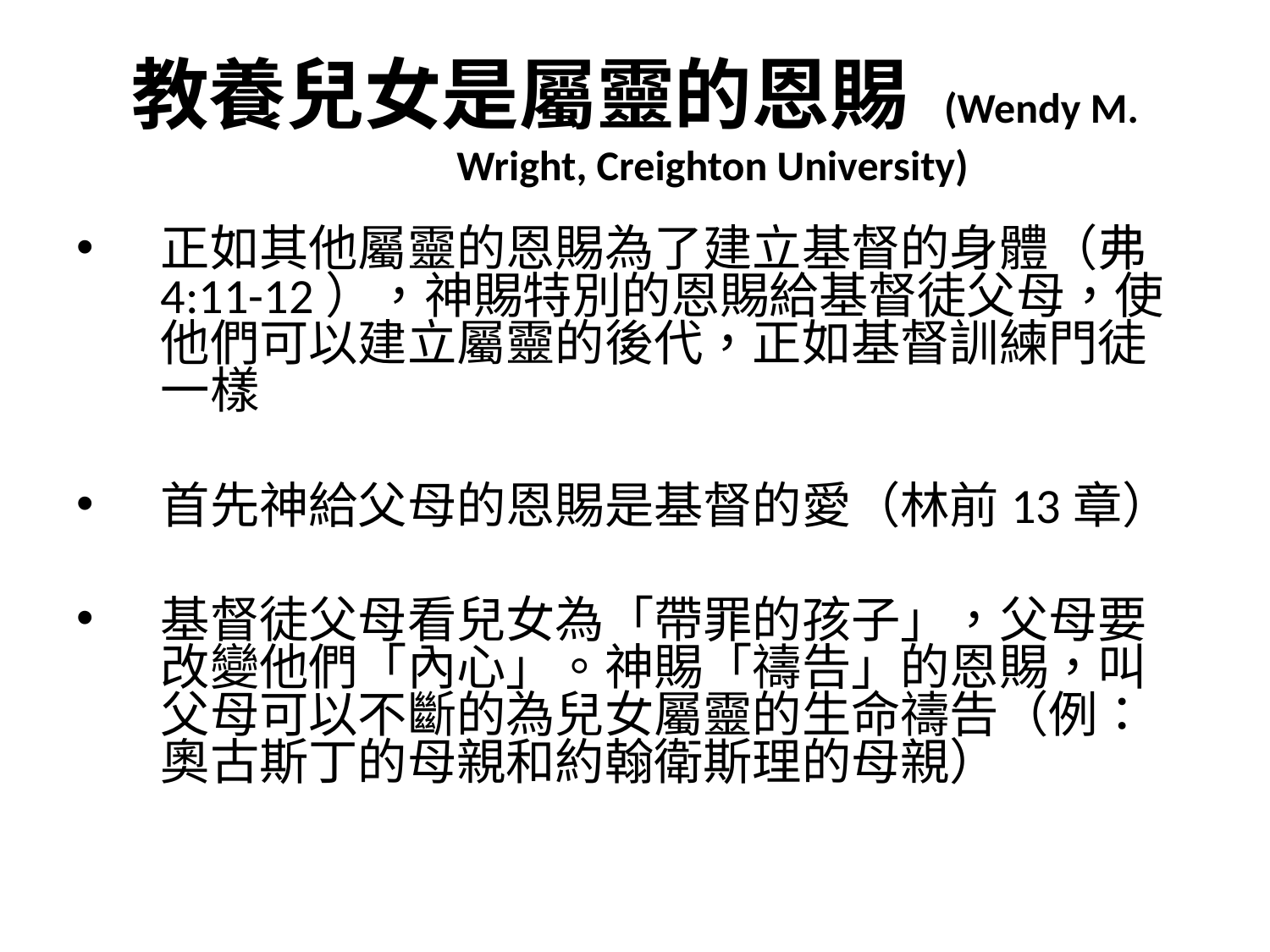

# 教養兒女是屬靈的恩賜 (Wendy M. Wright, Creighton University)
正如其他屬靈的恩賜為了建立基督的身體（弗4:11-12），神賜特別的恩賜給基督徒父母，使他們可以建立屬靈的後代，正如基督訓練門徒一樣

首先神給父母的恩賜是基督的愛（林前13章）

基督徒父母看兒女為「帶罪的孩子」，父母要改變他們「內心」。神賜「禱告」的恩賜，叫父母可以不斷的為兒女屬靈的生命禱告（例：奧古斯丁的母親和約翰衛斯理的母親）